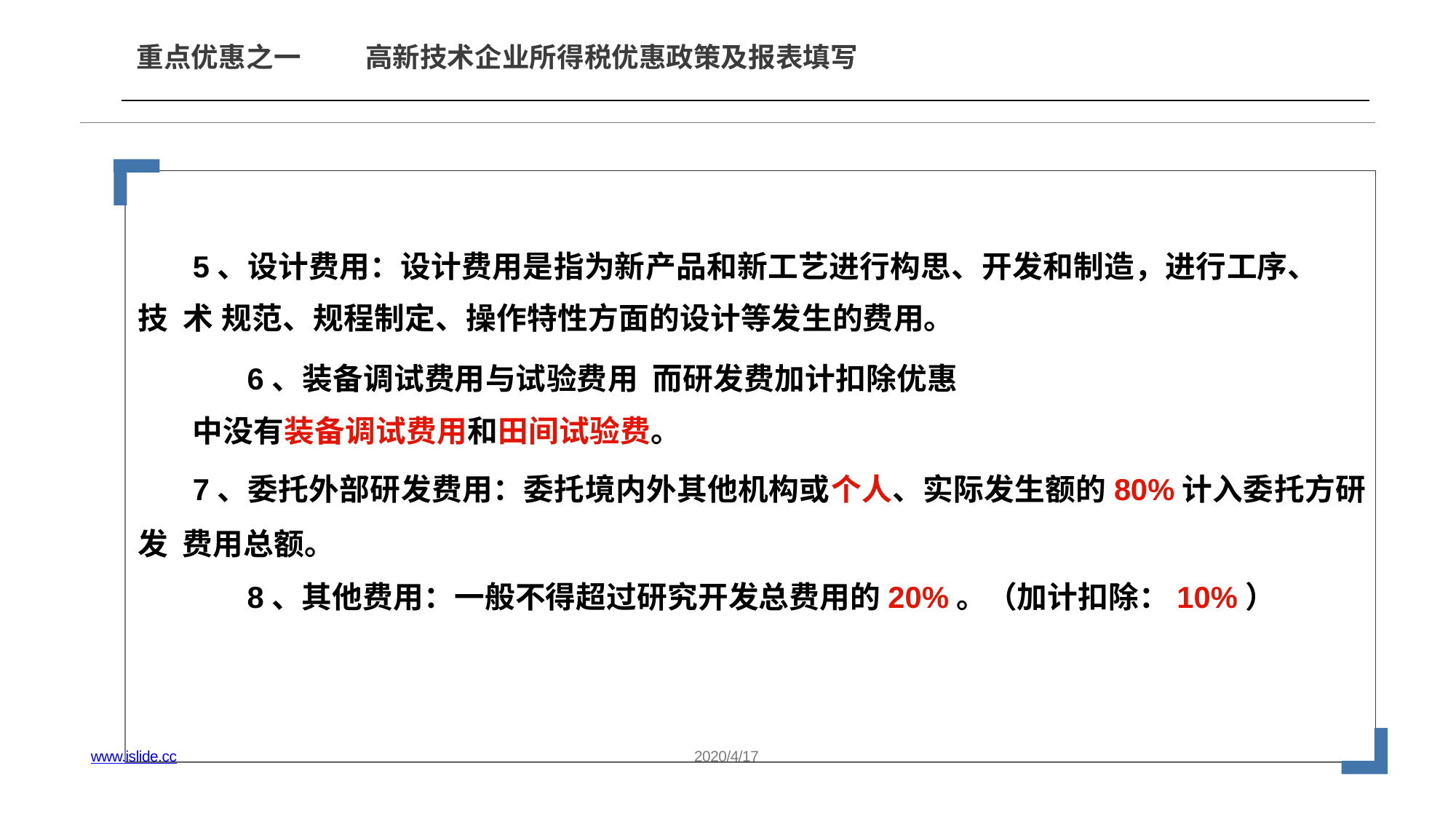

# 重点优惠之一
高新技术企业所得税优惠政策及报表填写

5、设计费用：设计费用是指为新产品和新工艺进行构思、开发和制造，进行工序、技  术 规范、规程制定、操作特性方面的设计等发生的费用。
6、装备调试费用与试验费用  而研发费加计扣除优惠中没有装备调试费用和田间试验费。
7、委托外部研发费用：委托境内外其他机构或个人、实际发生额的80%计入委托方研发  费用总额。
8、其他费用：一般不得超过研究开发总费用的20%。（加计扣除：10%）

www.islide.cc
2020/4/17